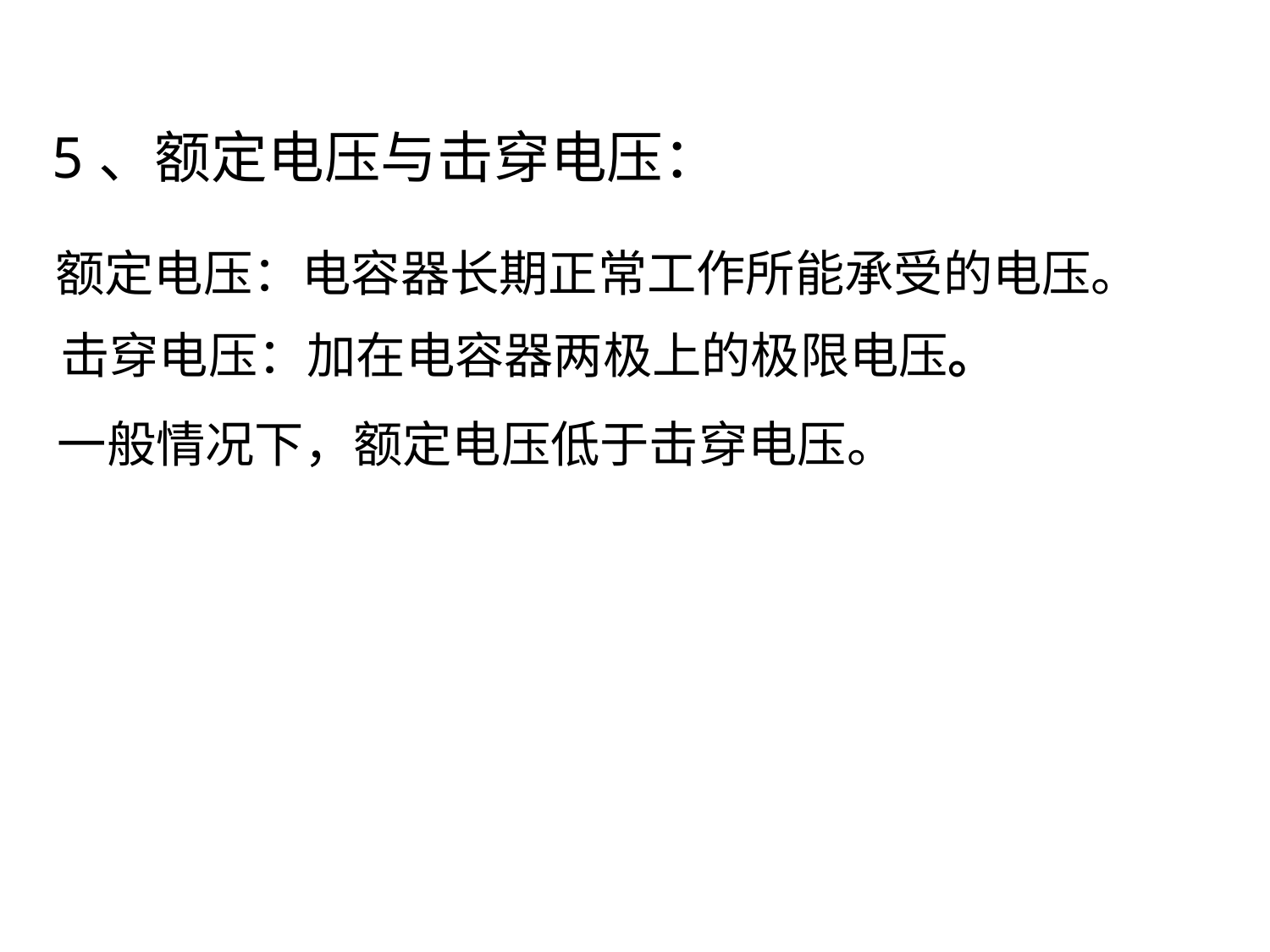

5、额定电压与击穿电压：
额定电压：电容器长期正常工作所能承受的电压。
击穿电压：加在电容器两极上的极限电压。
一般情况下，额定电压低于击穿电压。